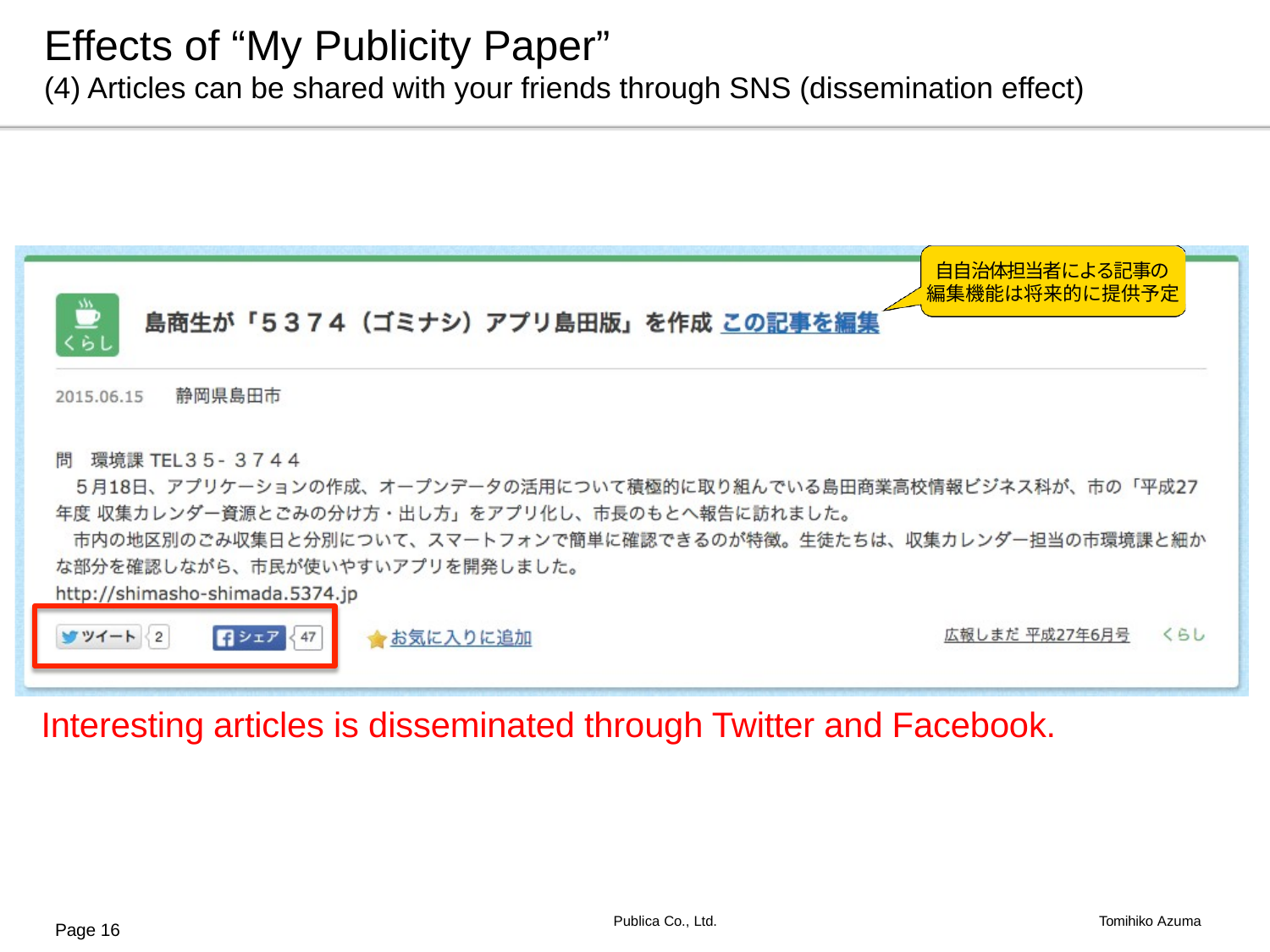

# Effects of “My Publicity Paper” (4) Articles can be shared with your friends through SNS (dissemination effect)

⾃自治体担当者による記事の  編集機能は将来的に提供予定

Interesting articles is disseminated through Twitter and Facebook.
Publica Co., Ltd.
Tomihiko Azuma
Page 16